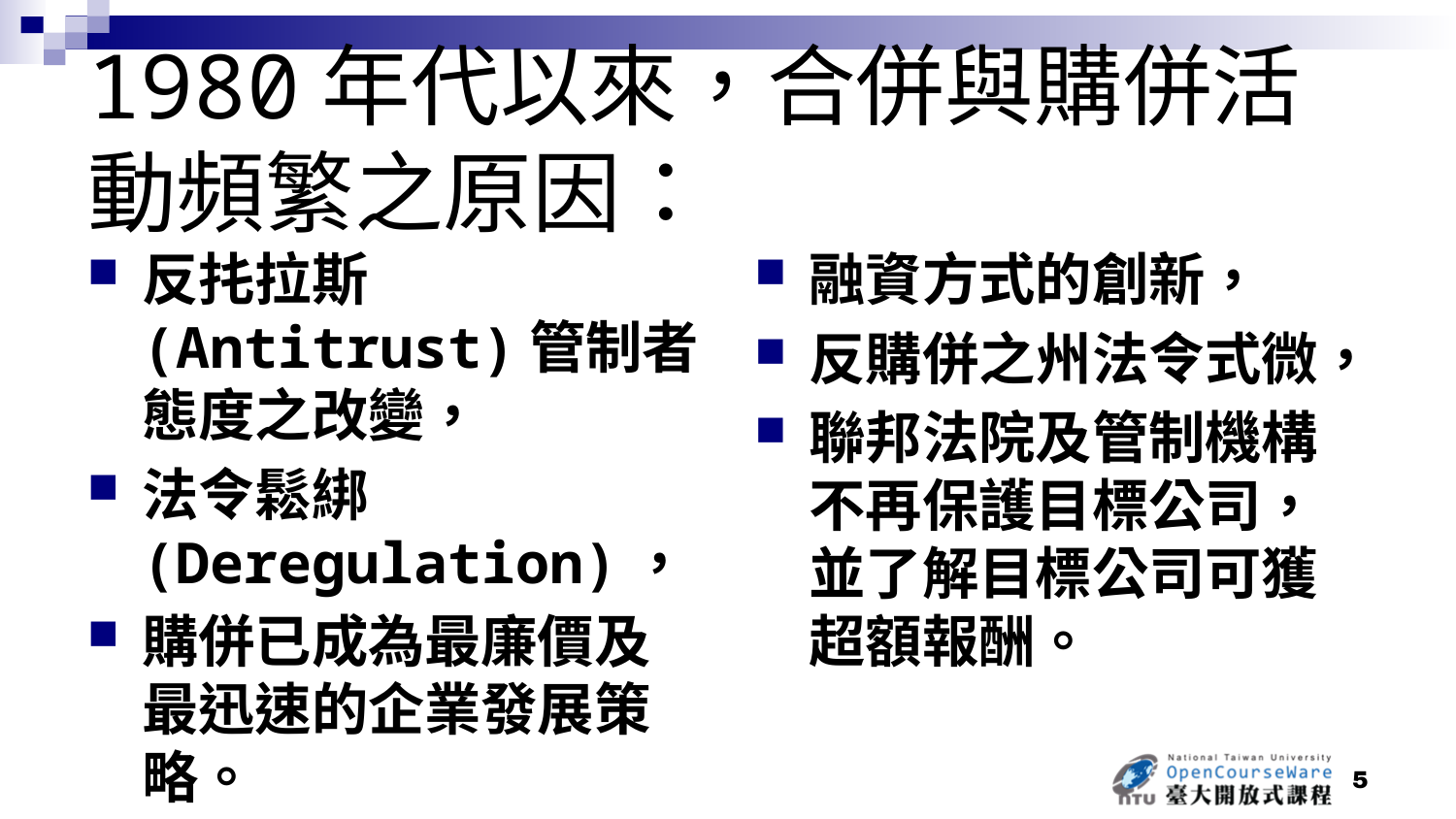

# 1980年代以來，合併與購併活動頻繁之原因：
反扥拉斯(Antitrust)管制者態度之改變，
法令鬆綁(Deregulation)，
購併已成為最廉價及最迅速的企業發展策略。
融資方式的創新，
反購併之州法令式微，
聯邦法院及管制機構不再保護目標公司，並了解目標公司可獲超額報酬。

5